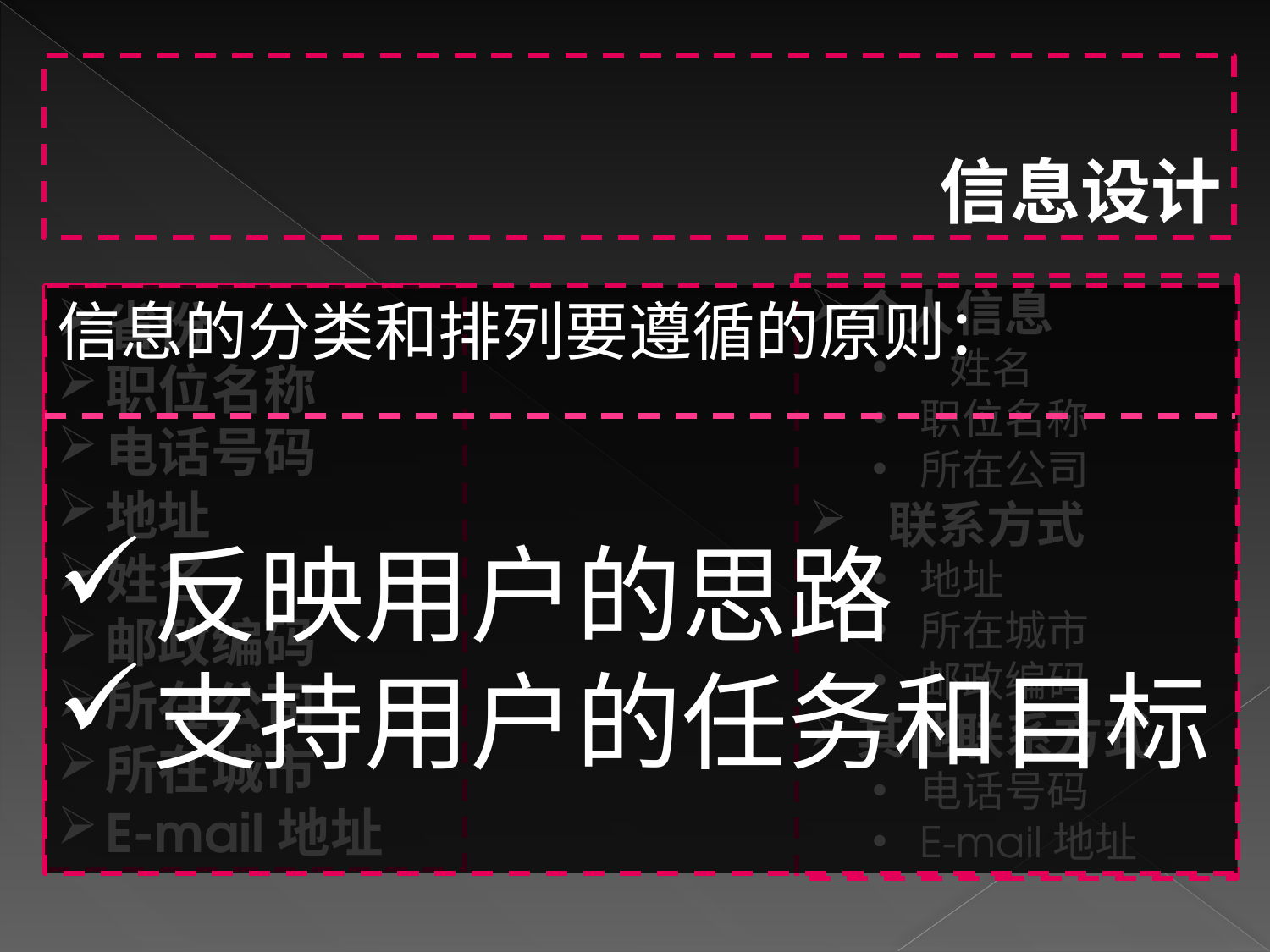

信息设计
个人信息
  姓名
职位名称
所在公司
联系方式
地址
所在城市
邮政编码
其他联系方式
电话号码
E-mail地址

信息的分类和排列要遵循的原则：

反映用户的思路
支持用户的任务和目标

省份
职位名称
电话号码
地址
姓名
邮政编码
所在公司
所在城市
E-mail地址
指示标识